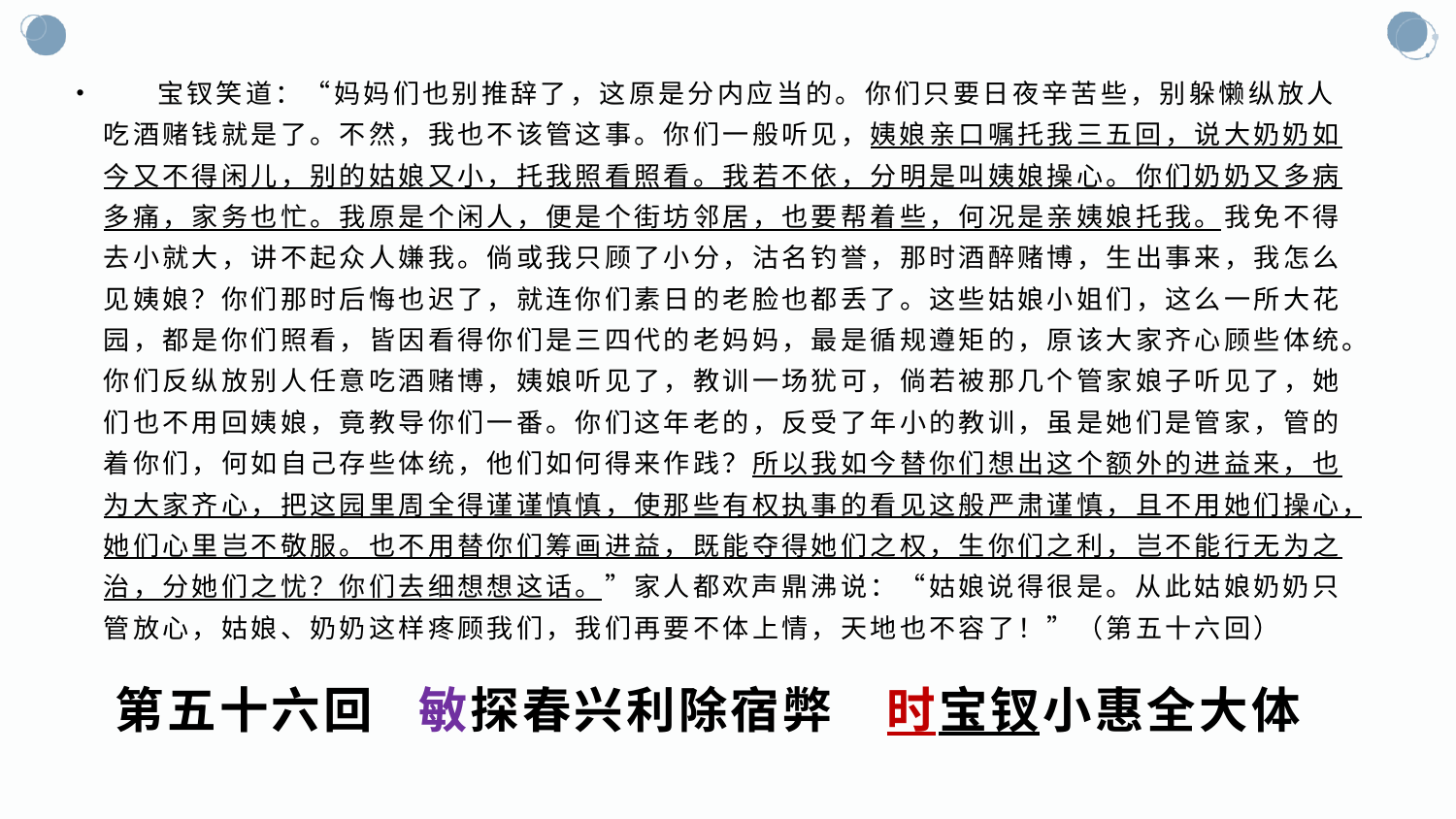

宝钗笑道：“妈妈们也别推辞了，这原是分内应当的。你们只要日夜辛苦些，别躲懒纵放人吃酒赌钱就是了。不然，我也不该管这事。你们一般听见，姨娘亲口嘱托我三五回，说大奶奶如今又不得闲儿，别的姑娘又小，托我照看照看。我若不依，分明是叫姨娘操心。你们奶奶又多病多痛，家务也忙。我原是个闲人，便是个街坊邻居，也要帮着些，何况是亲姨娘托我。我免不得去小就大，讲不起众人嫌我。倘或我只顾了小分，沽名钓誉，那时酒醉赌博，生出事来，我怎么见姨娘？你们那时后悔也迟了，就连你们素日的老脸也都丢了。这些姑娘小姐们，这么一所大花园，都是你们照看，皆因看得你们是三四代的老妈妈，最是循规遵矩的，原该大家齐心顾些体统。你们反纵放别人任意吃酒赌博，姨娘听见了，教训一场犹可，倘若被那几个管家娘子听见了，她们也不用回姨娘，竟教导你们一番。你们这年老的，反受了年小的教训，虽是她们是管家，管的着你们，何如自己存些体统，他们如何得来作践？所以我如今替你们想出这个额外的进益来，也为大家齐心，把这园里周全得谨谨慎慎，使那些有权执事的看见这般严肃谨慎，且不用她们操心，她们心里岂不敬服。也不用替你们筹画进益，既能夺得她们之权，生你们之利，岂不能行无为之治，分她们之忧？你们去细想想这话。”家人都欢声鼎沸说：“姑娘说得很是。从此姑娘奶奶只管放心，姑娘、奶奶这样疼顾我们，我们再要不体上情，天地也不容了！”（第五十六回）
  第五十六回   敏探春兴利除宿弊　时宝钗小惠全大体